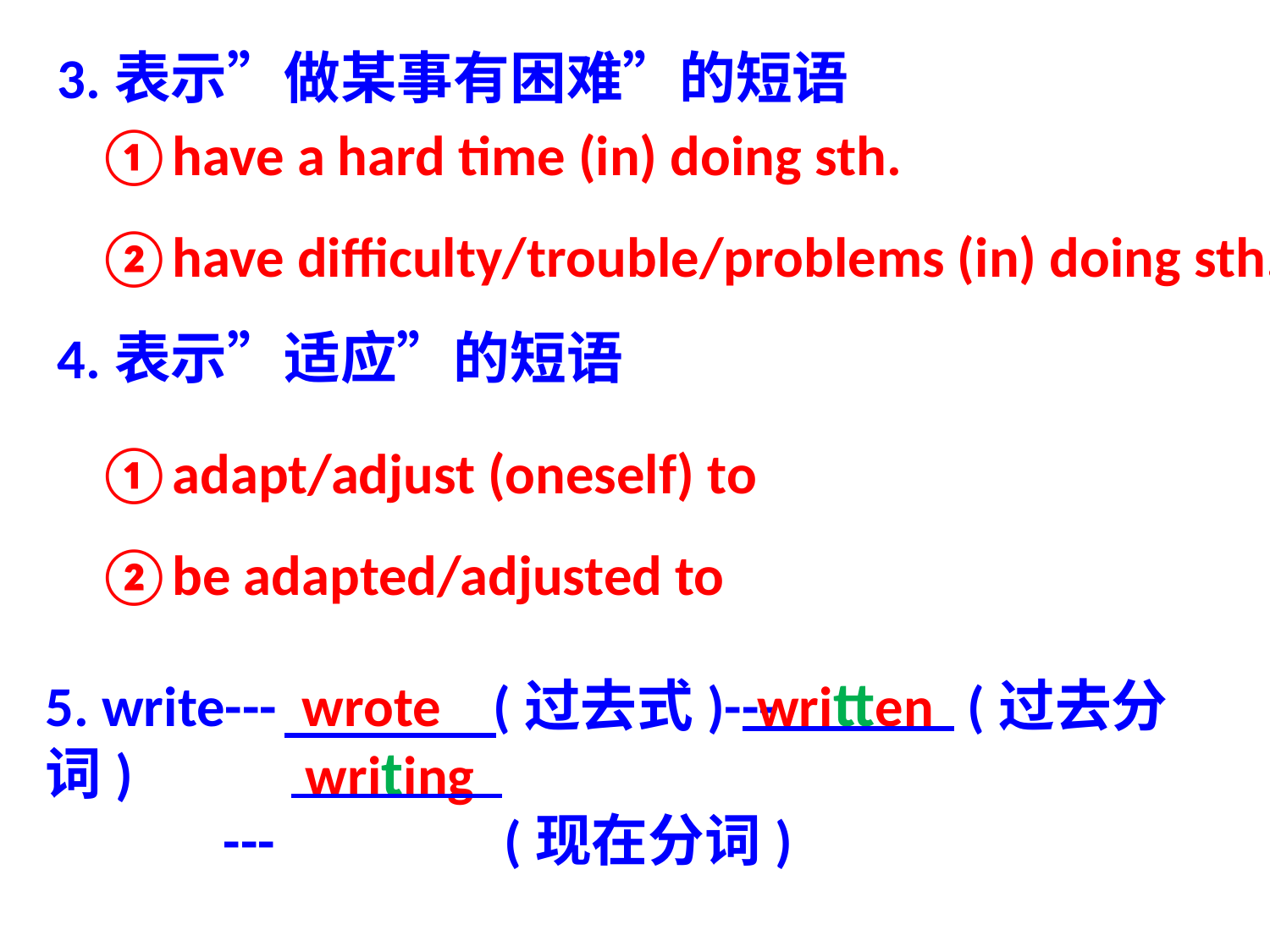

3.表示”做某事有困难”的短语
have a hard time (in) doing sth.
have difficulty/trouble/problems (in) doing sth.
4.表示”适应”的短语
adapt/adjust (oneself) to
be adapted/adjusted to
written
5. write---                 (过去式)---               (过去分词)
              ---                  (现在分词)
wrote
writing